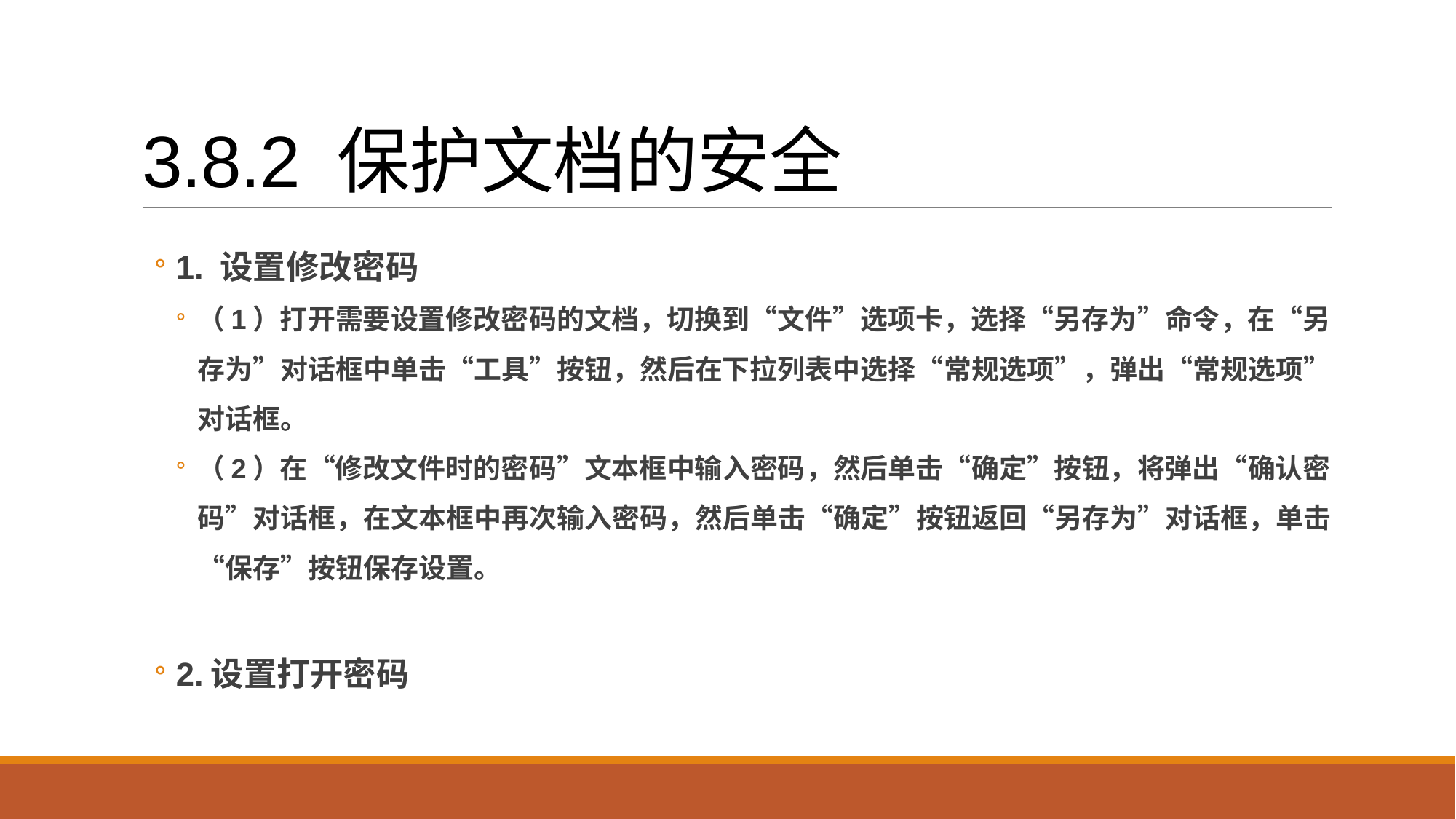

# 3.8.2 保护文档的安全
1. 设置修改密码
（1）打开需要设置修改密码的文档，切换到“文件”选项卡，选择“另存为”命令，在“另存为”对话框中单击“工具”按钮，然后在下拉列表中选择“常规选项”，弹出“常规选项”对话框。
（2）在“修改文件时的密码”文本框中输入密码，然后单击“确定”按钮，将弹出“确认密码”对话框，在文本框中再次输入密码，然后单击“确定”按钮返回“另存为”对话框，单击“保存”按钮保存设置。

2.设置打开密码